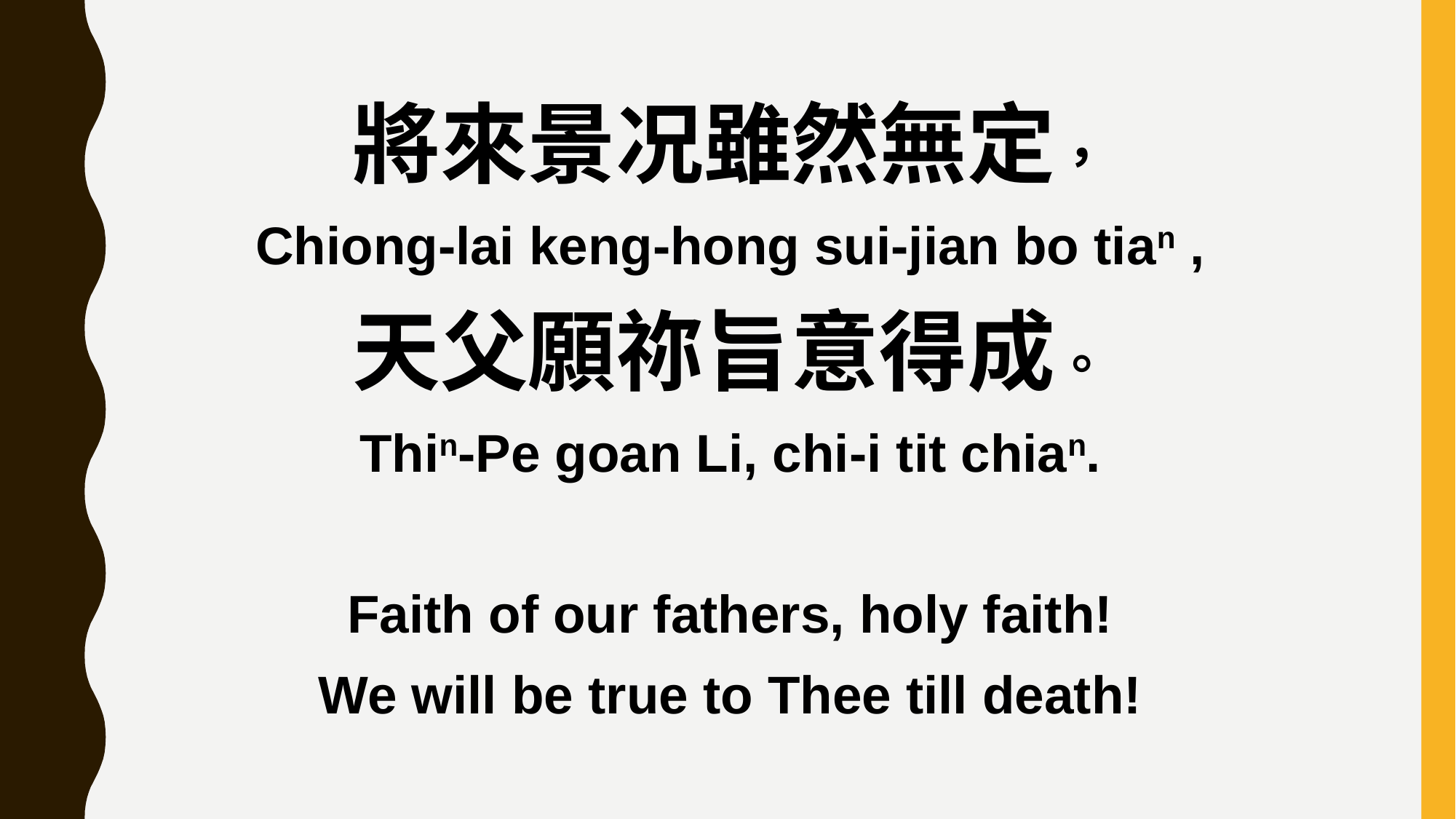

將來景况雖然無定，
Chiong-lai keng-hong sui-jian bo tian ,
天父願祢旨意得成。
Thin-Pe goan Li, chi-i tit chian.

Faith of our fathers, holy faith!
We will be true to Thee till death!